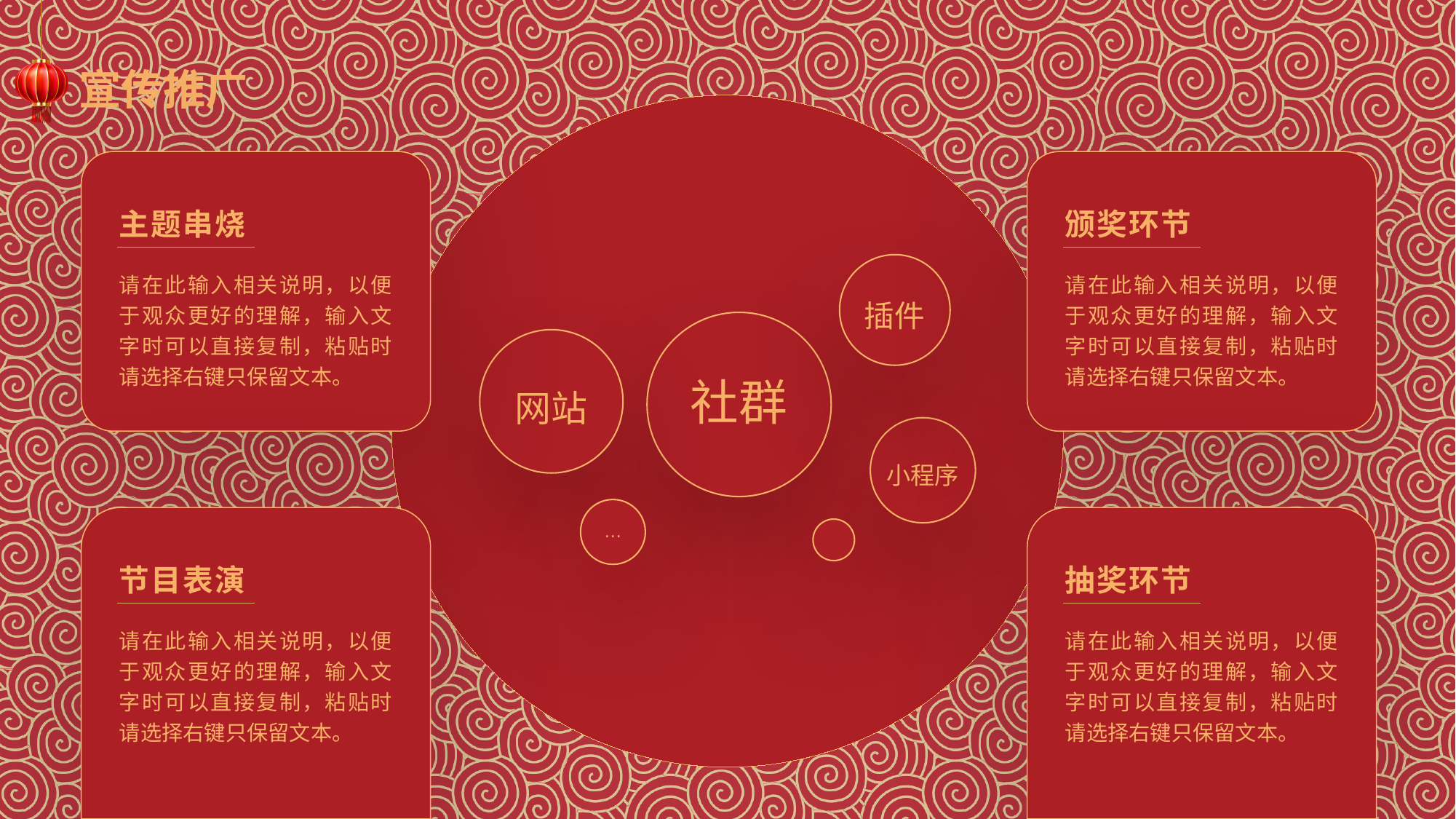

宣传推广

主题串烧
颁奖环节

请在此输入相关说明，以便于观众更好的理解，输入文字时可以直接复制，粘贴时请选择右键只保留文本。
请在此输入相关说明，以便于观众更好的理解，输入文字时可以直接复制，粘贴时请选择右键只保留文本。
插件

社群
网站

小程序

…

节目表演
抽奖环节
请在此输入相关说明，以便于观众更好的理解，输入文字时可以直接复制，粘贴时请选择右键只保留文本。
请在此输入相关说明，以便于观众更好的理解，输入文字时可以直接复制，粘贴时请选择右键只保留文本。